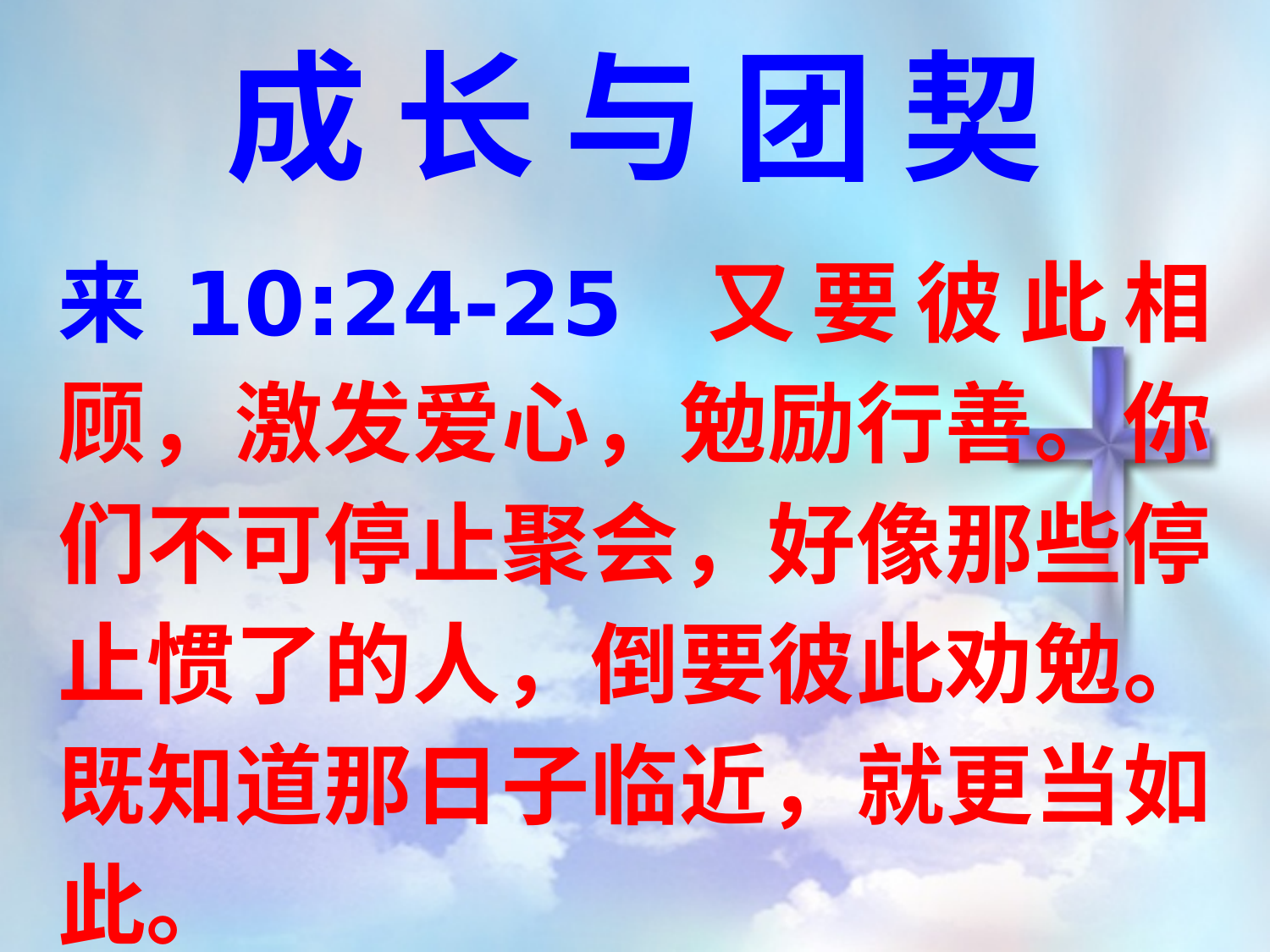

成长与团契
来10:24-25 又要彼此相顾，激发爱心，勉励行善。你们不可停止聚会，好像那些停止惯了的人，倒要彼此劝勉。既知道那日子临近，就更当如此。